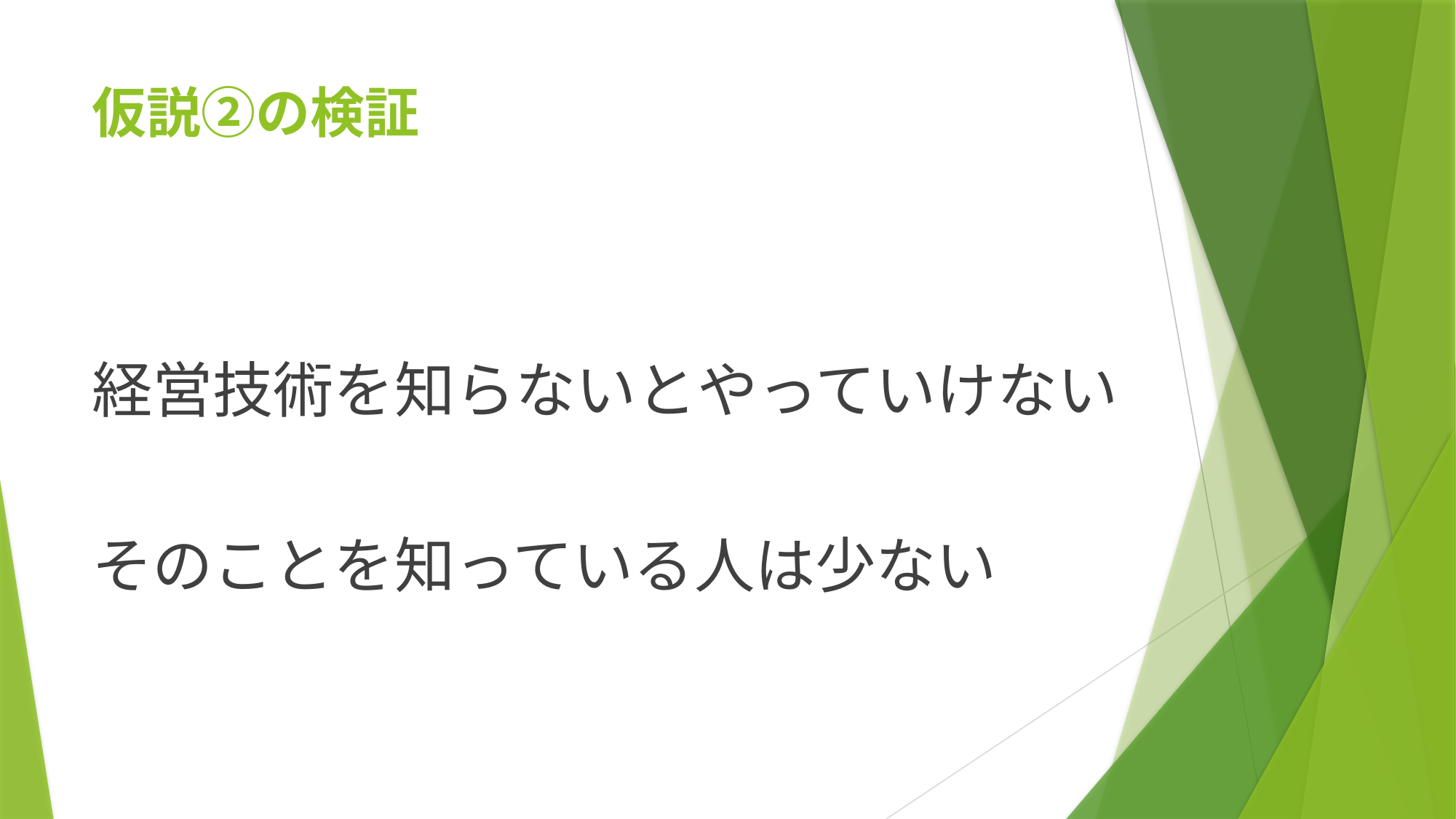

# 仮説②の検証

経営技術を知らないとやっていけない

そのことを知っている人は少ない